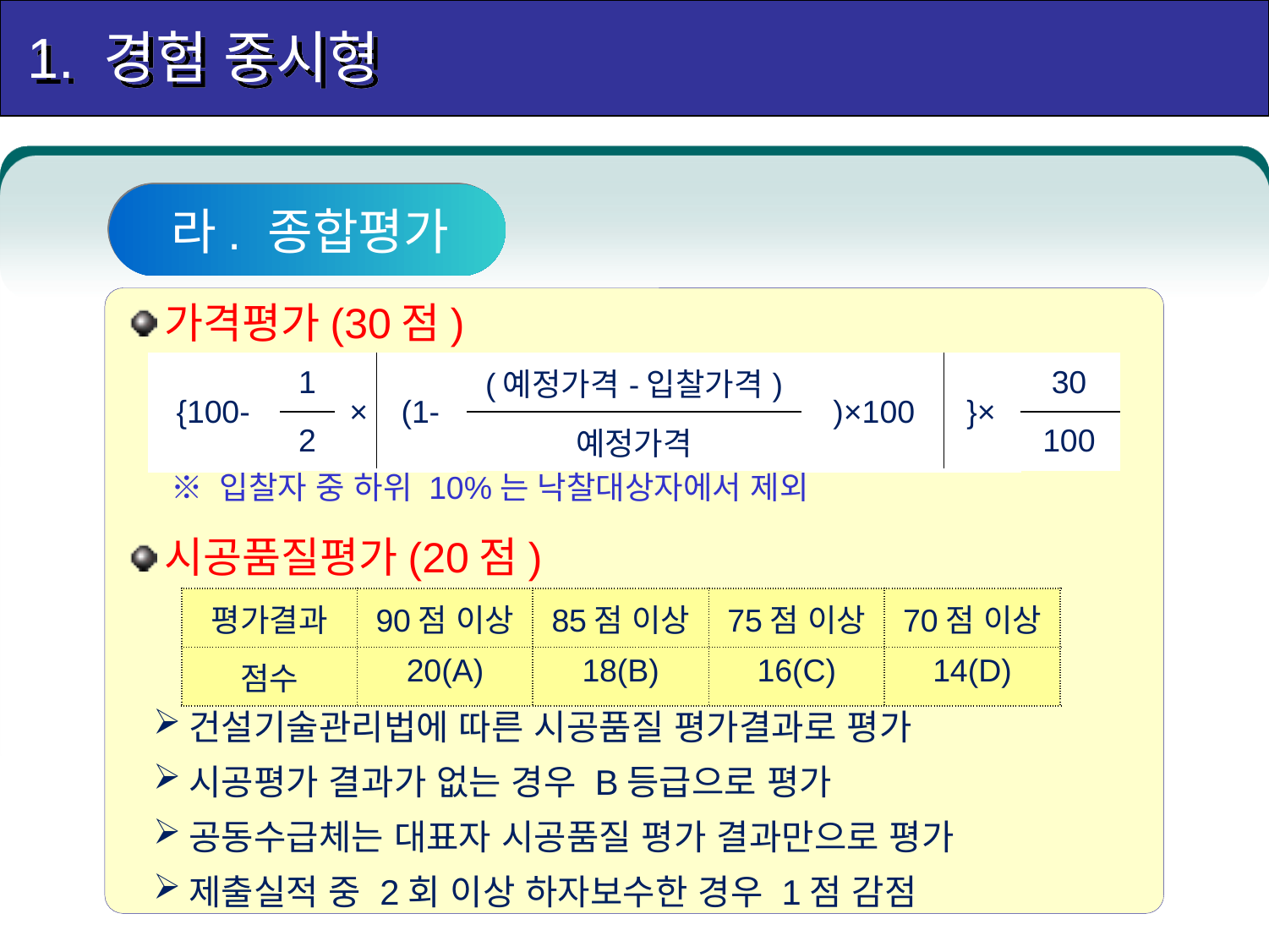

1. 경험 중시형
라. 종합평가
가격평가(30점)

     ※ 입찰자 중 하위 10%는 낙찰대상자에서 제외
시공품질평가(20점)

건설기술관리법에 따른 시공품질 평가결과로 평가
시공평가 결과가 없는 경우 B등급으로 평가
공동수급체는 대표자 시공품질 평가 결과만으로 평가
제출실적 중 2회 이상 하자보수한 경우 1점 감점

| {100- | 1 | × | (1- | (예정가격-입찰가격) | )×100 | }× | 30 |
| --- | --- | --- | --- | --- | --- | --- | --- |
|  | 2 |  |  | 예정가격 |  |  | 100 |
| 평가결과 | 90점 이상 | 85점 이상 | 75점 이상 | 70점 이상 |
| --- | --- | --- | --- | --- |
| 점수 | 20(A) | 18(B) | 16(C) | 14(D) |